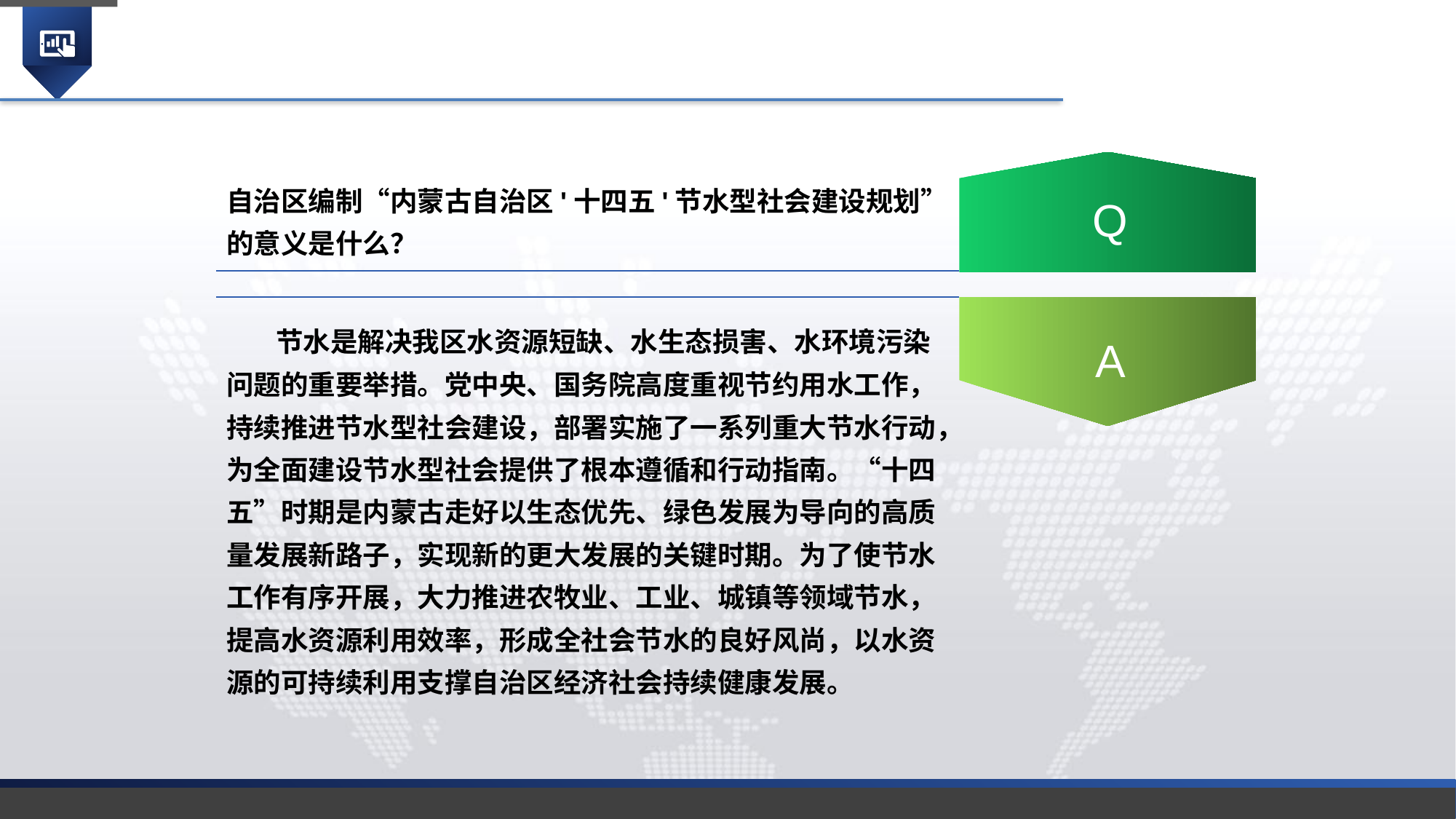

自治区编制“内蒙古自治区'十四五'节水型社会建设规划”的意义是什么？
Q

        节水是解决我区水资源短缺、水生态损害、水环境污染问题的重要举措。党中央、国务院高度重视节约用水工作，持续推进节水型社会建设，部署实施了一系列重大节水行动，为全面建设节水型社会提供了根本遵循和行动指南。“十四五”时期是内蒙古走好以生态优先、绿色发展为导向的高质量发展新路子，实现新的更大发展的关键时期。为了使节水工作有序开展，大力推进农牧业、工业、城镇等领域节水，提高水资源利用效率，形成全社会节水的良好风尚，以水资源的可持续利用支撑自治区经济社会持续健康发展。
A